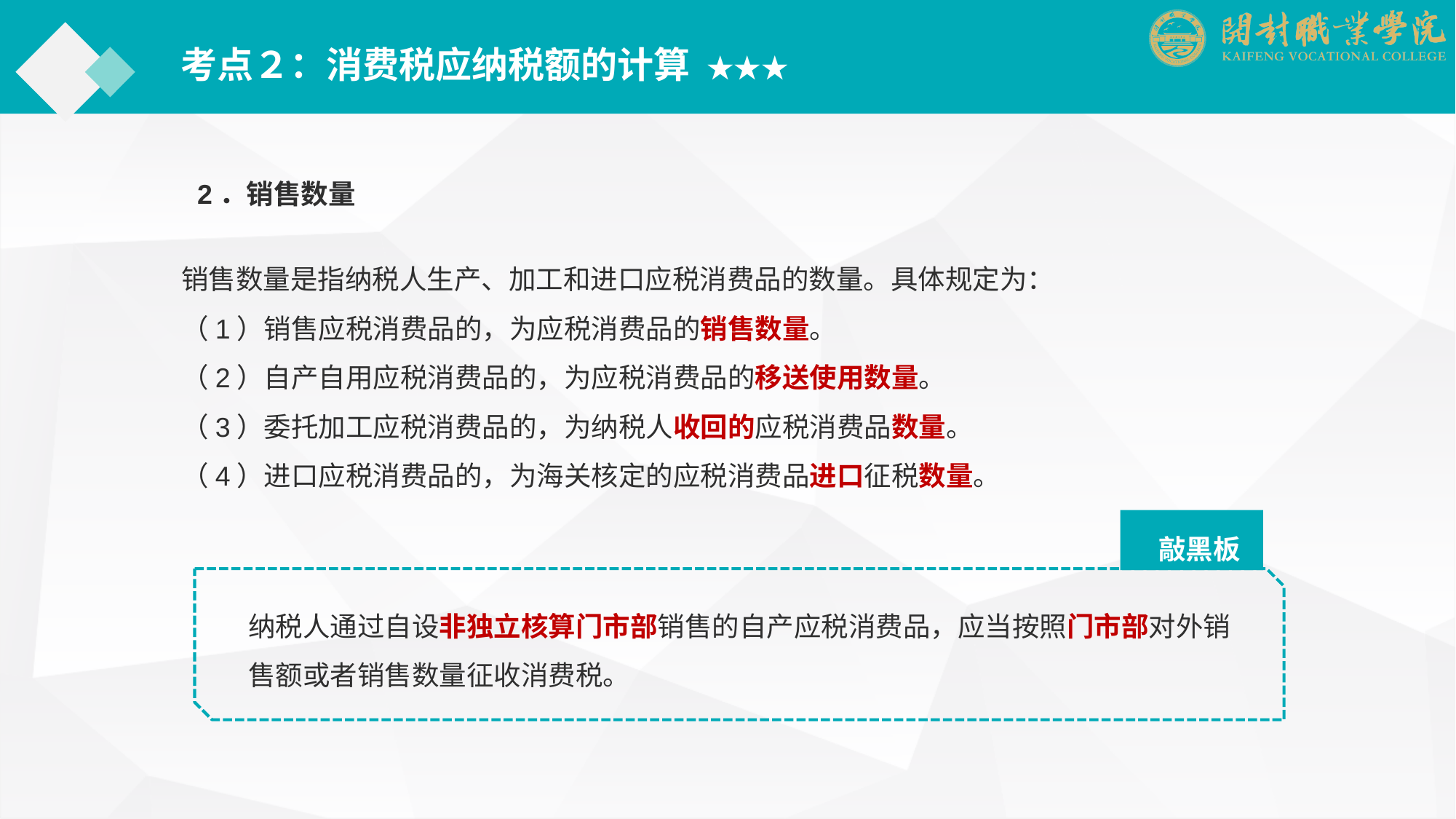

考点２：消费税应纳税额的计算  ★★★
2．销售数量
销售数量是指纳税人生产、加工和进口应税消费品的数量。具体规定为：
（1）销售应税消费品的，为应税消费品的销售数量。
（2）自产自用应税消费品的，为应税消费品的移送使用数量。
（3）委托加工应税消费品的，为纳税人收回的应税消费品数量。
（4）进口应税消费品的，为海关核定的应税消费品进口征税数量。
　敲黑板

纳税人通过自设非独立核算门市部销售的自产应税消费品，应当按照门市部对外销售额或者销售数量征收消费税。